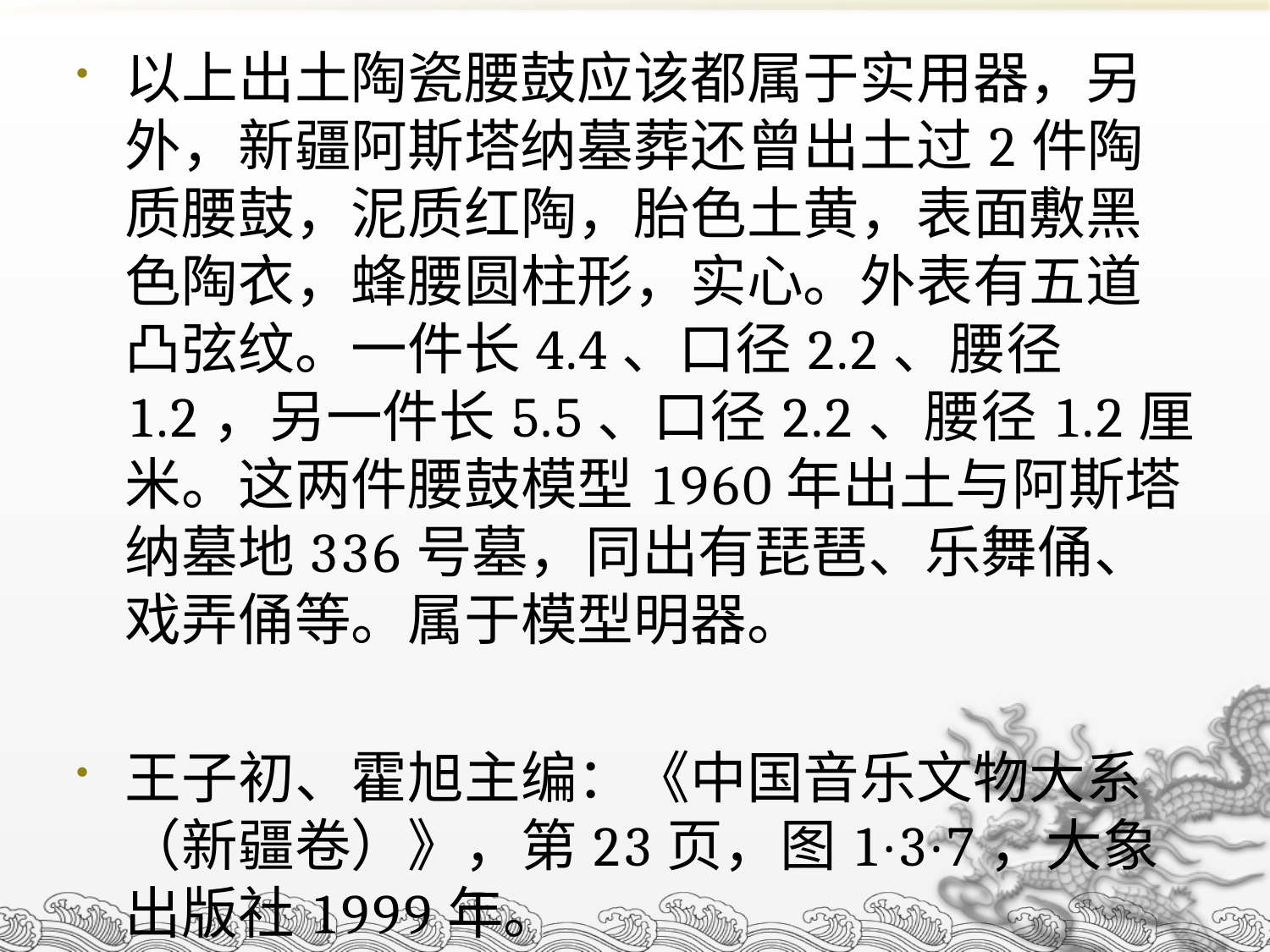

以上出土陶瓷腰鼓应该都属于实用器，另外，新疆阿斯塔纳墓葬还曾出土过2件陶质腰鼓，泥质红陶，胎色土黄，表面敷黑色陶衣，蜂腰圆柱形，实心。外表有五道凸弦纹。一件长4.4、口径2.2、腰径1.2，另一件长5.5、口径2.2、腰径1.2厘米。这两件腰鼓模型1960年出土与阿斯塔纳墓地336号墓，同出有琵琶、乐舞俑、戏弄俑等。属于模型明器。

王子初、霍旭主编：《中国音乐文物大系（新疆卷）》，第23页，图1·3·7，大象出版社1999年。

#